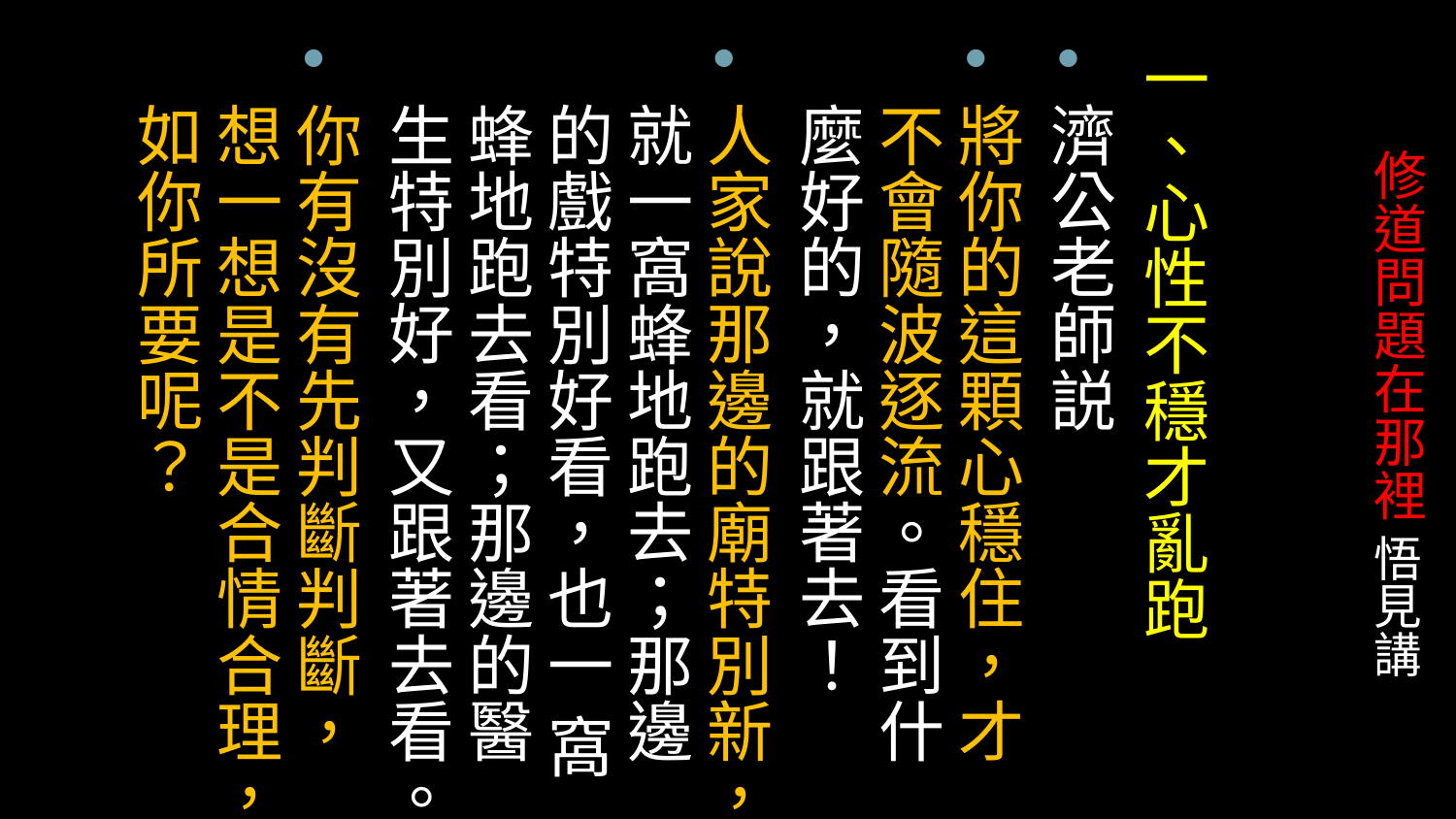

一、心性不穩才亂跑
濟公老師説
將你的這顆心穩住，才不會隨波逐流。看到什麼好的，就跟著去！
人家說那邊的廟特別新，就一窩蜂地跑去；那邊的戲特別好看，也一 窩蜂地跑去看；那邊的醫生特別好，又跟著去看。
你有沒有先判斷判斷，想一想是不是合情合理，如你所要呢？

# 修道問題在那裡 悟見講